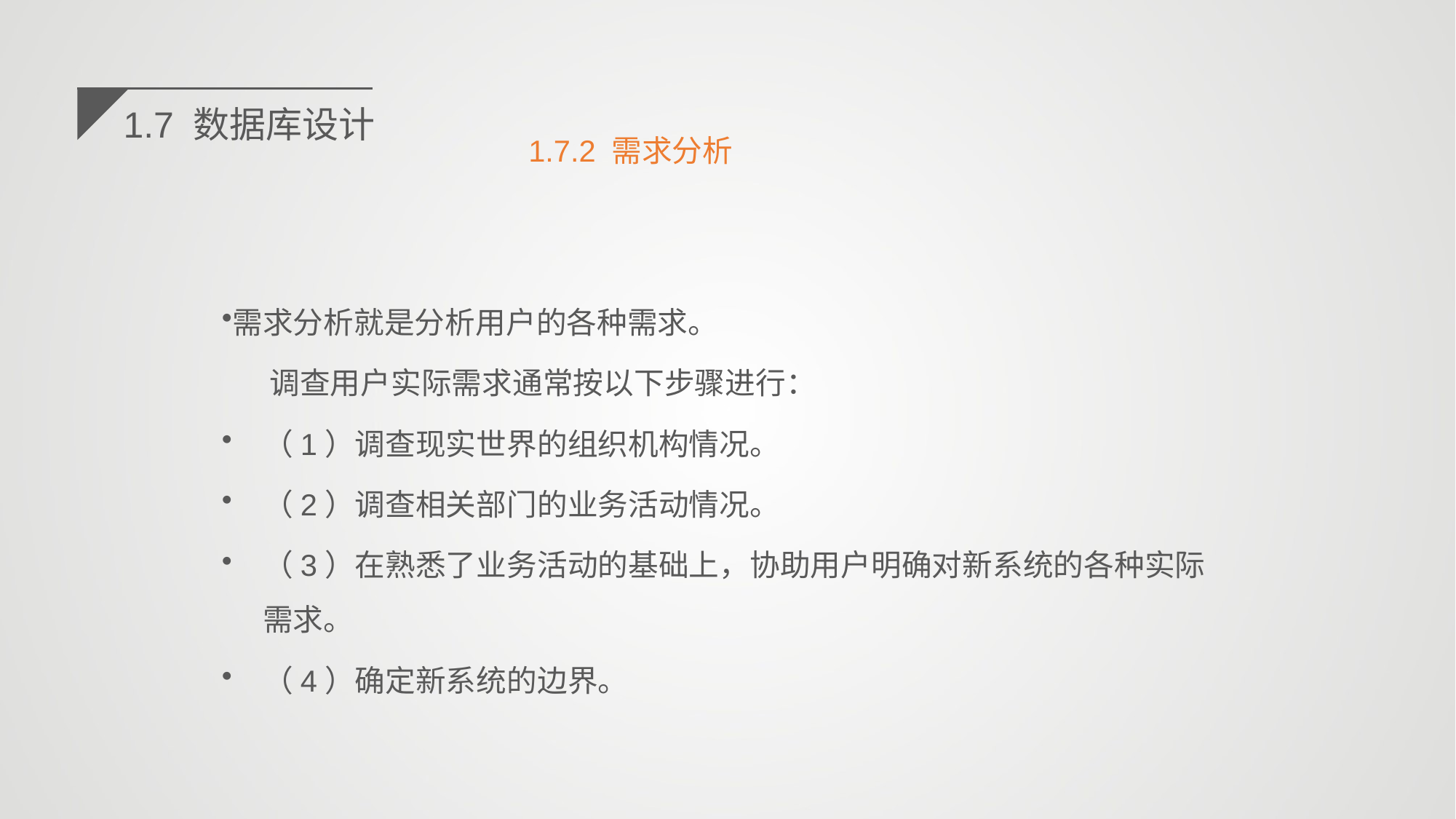

1.7 数据库设计
1.7.2 需求分析

需求分析就是分析用户的各种需求。
      调查用户实际需求通常按以下步骤进行：
（1）调查现实世界的组织机构情况。
（2）调查相关部门的业务活动情况。
（3）在熟悉了业务活动的基础上，协助用户明确对新系统的各种实际需求。
（4）确定新系统的边界。